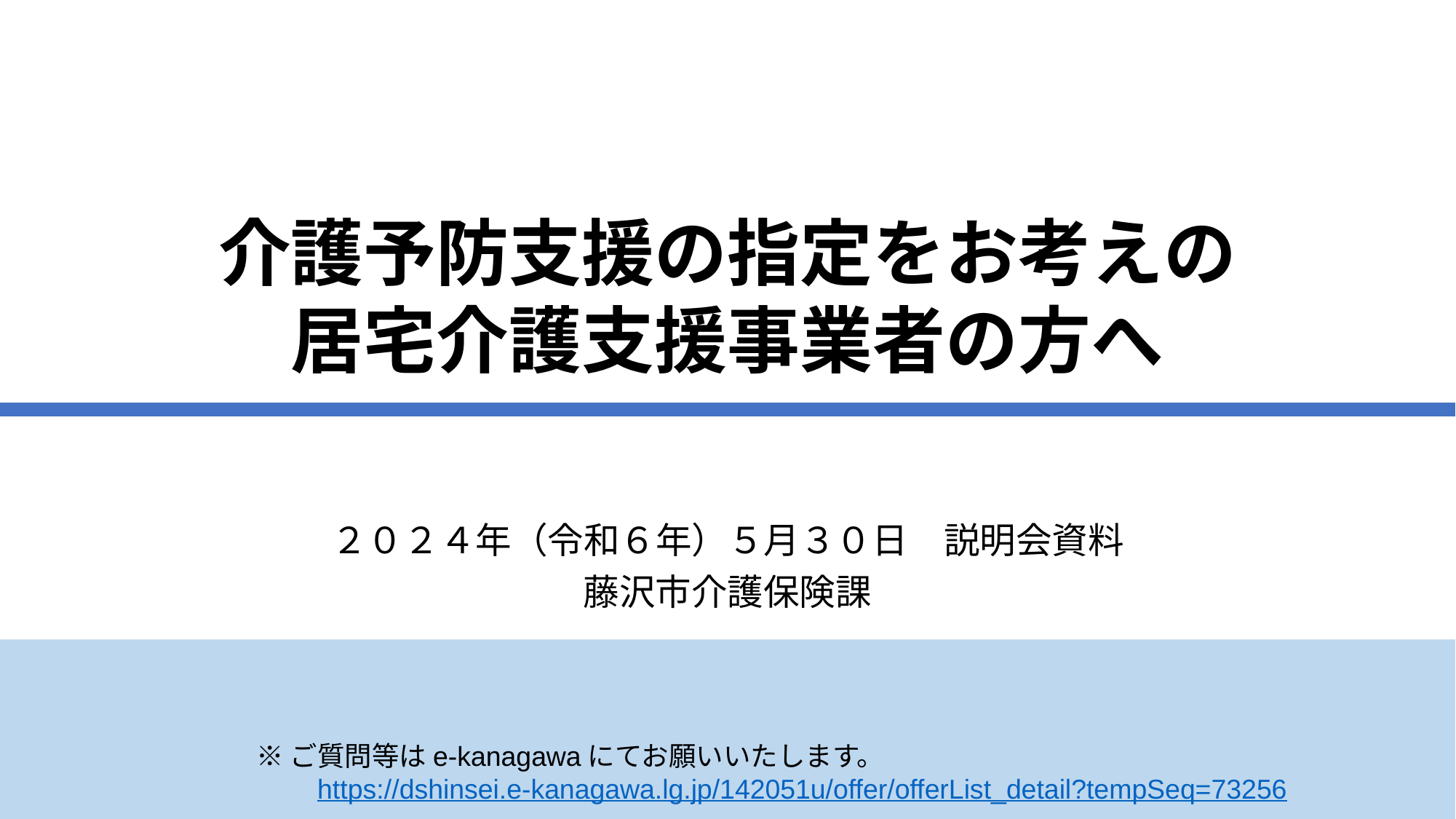

# 介護予防支援の指定をお考えの 居宅介護支援事業者の方へ
２０２４年（令和６年）５月３０日　説明会資料
藤沢市介護保険課

※ご質問等はe-kanagawaにてお願いいたします。
　　https://dshinsei.e-kanagawa.lg.jp/142051u/offer/offerList_detail?tempSeq=73256
1